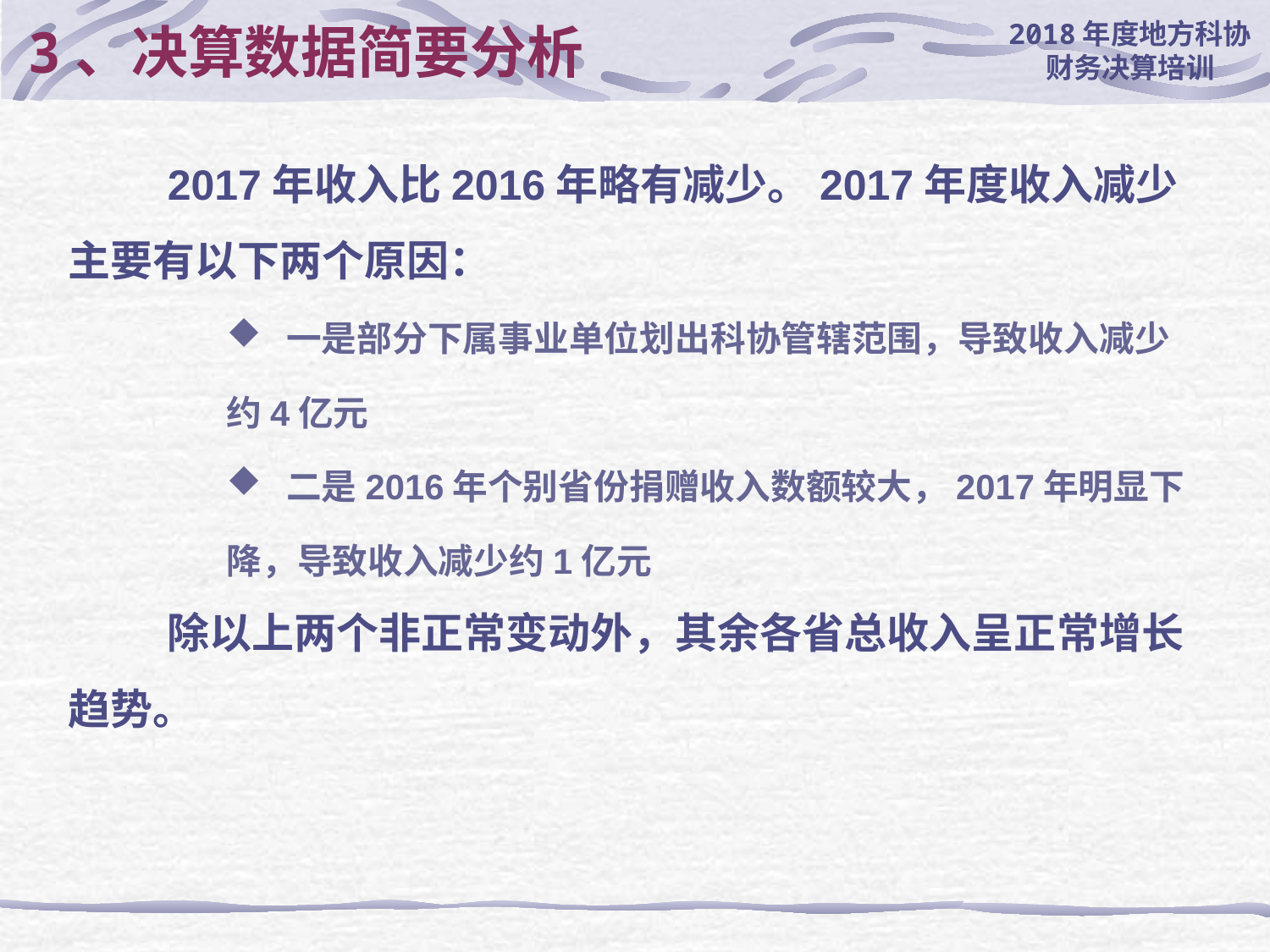

# 3、决算数据简要分析
2017年收入比2016年略有减少。2017年度收入减少主要有以下两个原因：
  一是部分下属事业单位划出科协管辖范围，导致收入减少约4亿元
  二是2016年个别省份捐赠收入数额较大，2017年明显下降，导致收入减少约1亿元
除以上两个非正常变动外，其余各省总收入呈正常增长趋势。